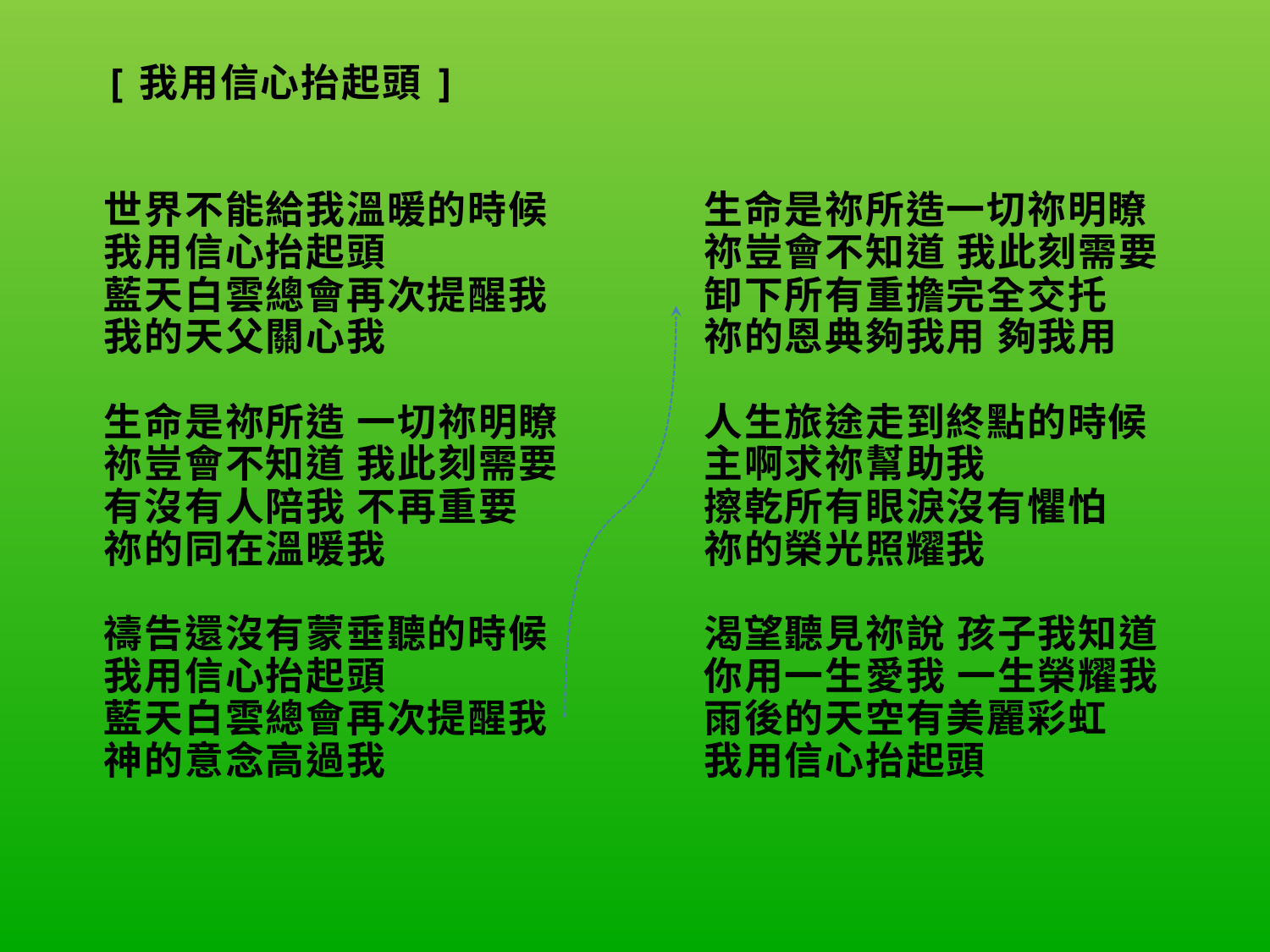

| [我用信心抬起頭]     世界不能給我溫暖的時候 我用信心抬起頭 藍天白雲總會再次提醒我 我的天父關心我   生命是祢所造 一切祢明瞭 祢豈會不知道 我此刻需要 有沒有人陪我 不再重要 祢的同在溫暖我   禱告還沒有蒙垂聽的時候 我用信心抬起頭 藍天白雲總會再次提醒我 神的意念高過我 | 生命是祢所造一切祢明瞭 祢豈會不知道 我此刻需要 卸下所有重擔完全交托 祢的恩典夠我用 夠我用   人生旅途走到終點的時候 主啊求祢幫助我 擦乾所有眼淚沒有懼怕 祢的榮光照耀我   渴望聽見祢說 孩子我知道 你用一生愛我 一生榮耀我 雨後的天空有美麗彩虹 我用信心抬起頭 |
| --- | --- |